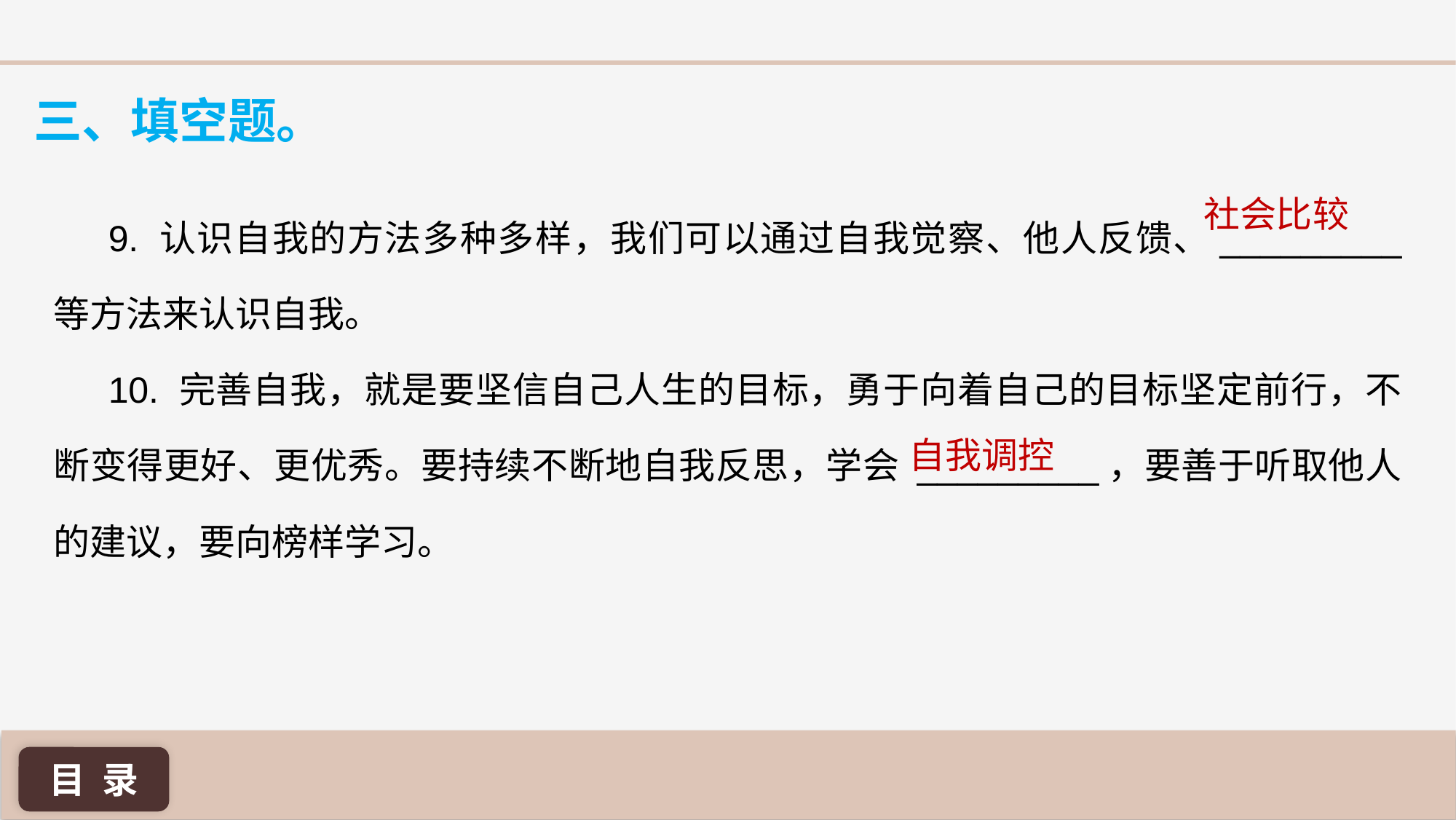

三、填空题。
 社会比较
9. 认识自我的方法多种多样，我们可以通过自我觉察、他人反馈、_________ 等方法来认识自我。
10. 完善自我，就是要坚信自己人生的目标，勇于向着自己的目标坚定前行，不断变得更好、更优秀。要持续不断地自我反思，学会 _________，要善于听取他人的建议，要向榜样学习。
自我调控